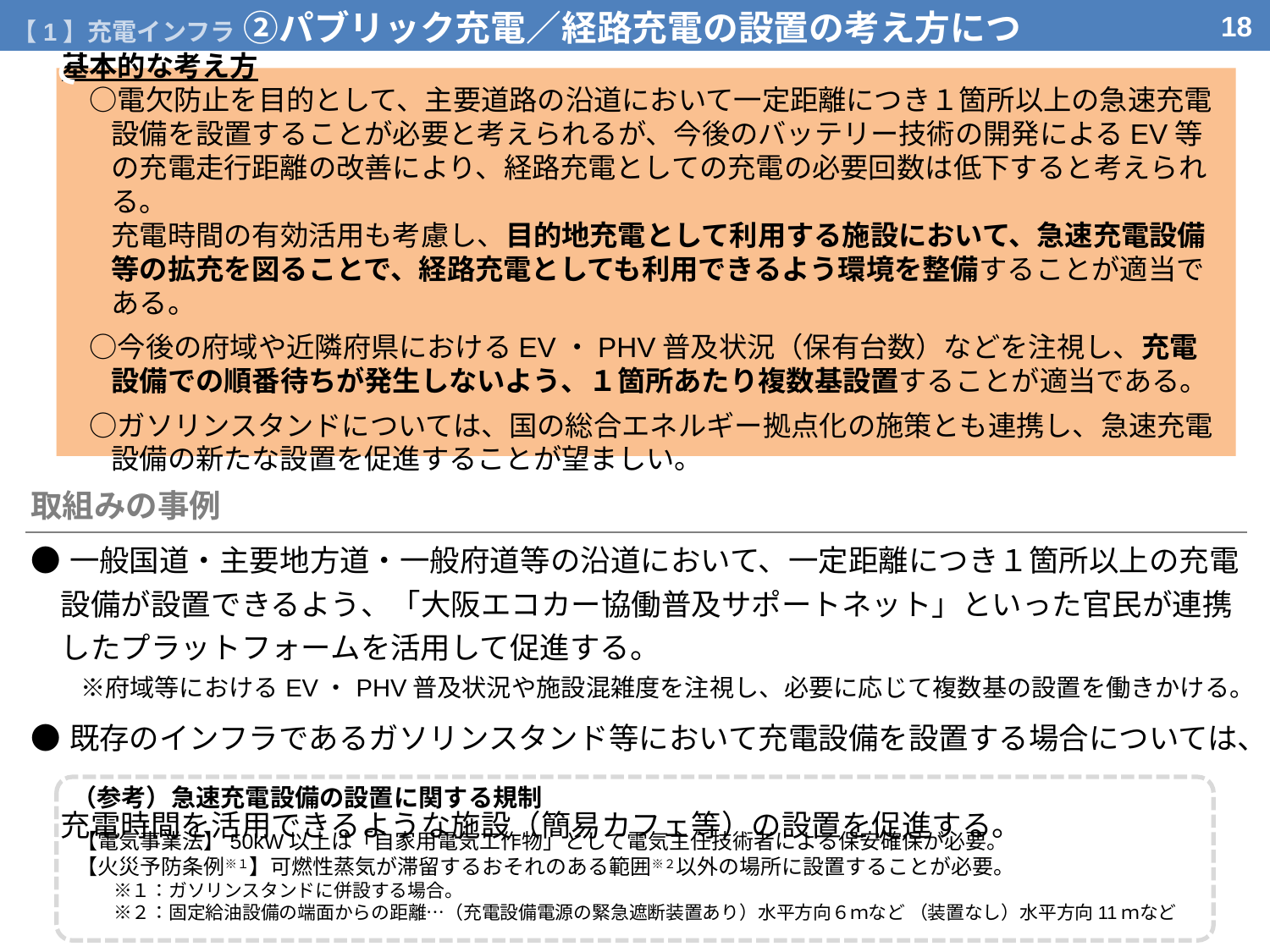

【1】充電インフラ ②パブリック充電／経路充電の設置の考え方について
18
基本的な考え方
　○電欠防止を目的として、主要道路の沿道において一定距離につき１箇所以上の急速充電設備を設置することが必要と考えられるが、今後のバッテリー技術の開発によるEV等の充電走行距離の改善により、経路充電としての充電の必要回数は低下すると考えられる。
充電時間の有効活用も考慮し、目的地充電として利用する施設において、急速充電設備等の拡充を図ることで、経路充電としても利用できるよう環境を整備することが適当である。
　○今後の府域や近隣府県におけるEV・PHV普及状況（保有台数）などを注視し、充電設備での順番待ちが発生しないよう、１箇所あたり複数基設置することが適当である。
　○ガソリンスタンドについては、国の総合エネルギー拠点化の施策とも連携し、急速充電設備の新たな設置を促進することが望ましい。
| 取組みの事例 |
| --- |
| ●一般国道・主要地方道・一般府道等の沿道において、一定距離につき１箇所以上の充電 　設備が設置できるよう、「大阪エコカー協働普及サポートネット」といった官民が連携 　したプラットフォームを活用して促進する。 　　※府域等におけるEV・PHV普及状況や施設混雑度を注視し、必要に応じて複数基の設置を働きかける。 ●既存のインフラであるガソリンスタンド等において充電設備を設置する場合については、 　充電時間を活用できるような施設（簡易カフェ等）の設置を促進する。 |
（参考）急速充電設備の設置に関する規制

【電気事業法】50kW以上は「自家用電気工作物」として電気主任技術者による保安確保が必要。
【火災予防条例※１】可燃性蒸気が滞留するおそれのある範囲※２以外の場所に設置することが必要。
　　※１：ガソリンスタンドに併設する場合。
　　※２：固定給油設備の端面からの距離…（充電設備電源の緊急遮断装置あり）水平方向６ｍなど （装置なし）水平方向11ｍなど